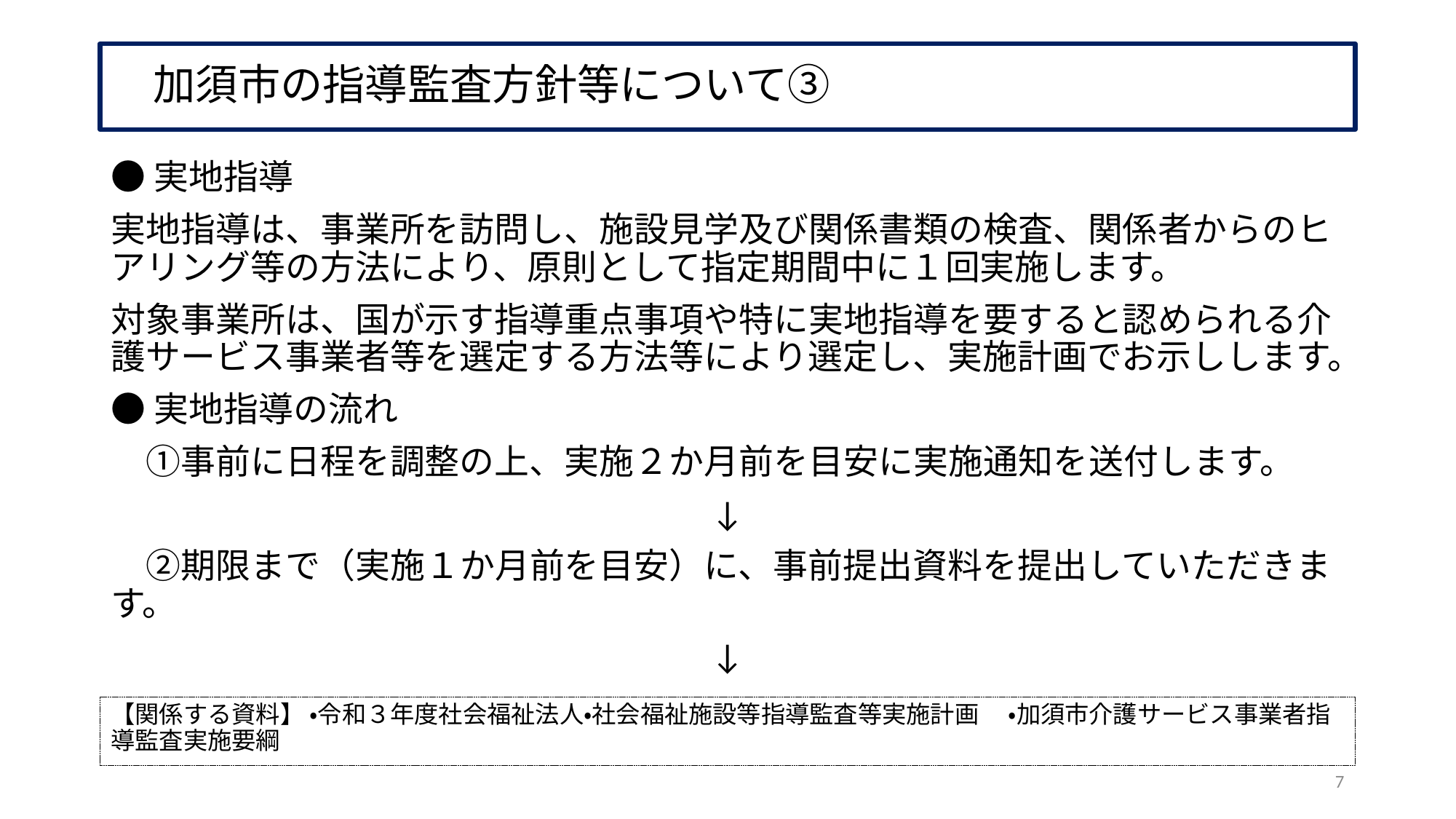

# 加須市の指導監査方針等について③
●実地指導
実地指導は、事業所を訪問し、施設見学及び関係書類の検査、関係者からのヒアリング等の方法により、原則として指定期間中に１回実施します。
対象事業所は、国が示す指導重点事項や特に実地指導を要すると認められる介護サービス事業者等を選定する方法等により選定し、実施計画でお示しします。
●実地指導の流れ
　①事前に日程を調整の上、実施２か月前を目安に実施通知を送付します。
↓
　②期限まで（実施１か月前を目安）に、事前提出資料を提出していただきます。
↓

【関係する資料】 ・令和３年度社会福祉法人・社会福祉施設等指導監査等実施計画　 ・加須市介護サービス事業者指導監査実施要綱
7